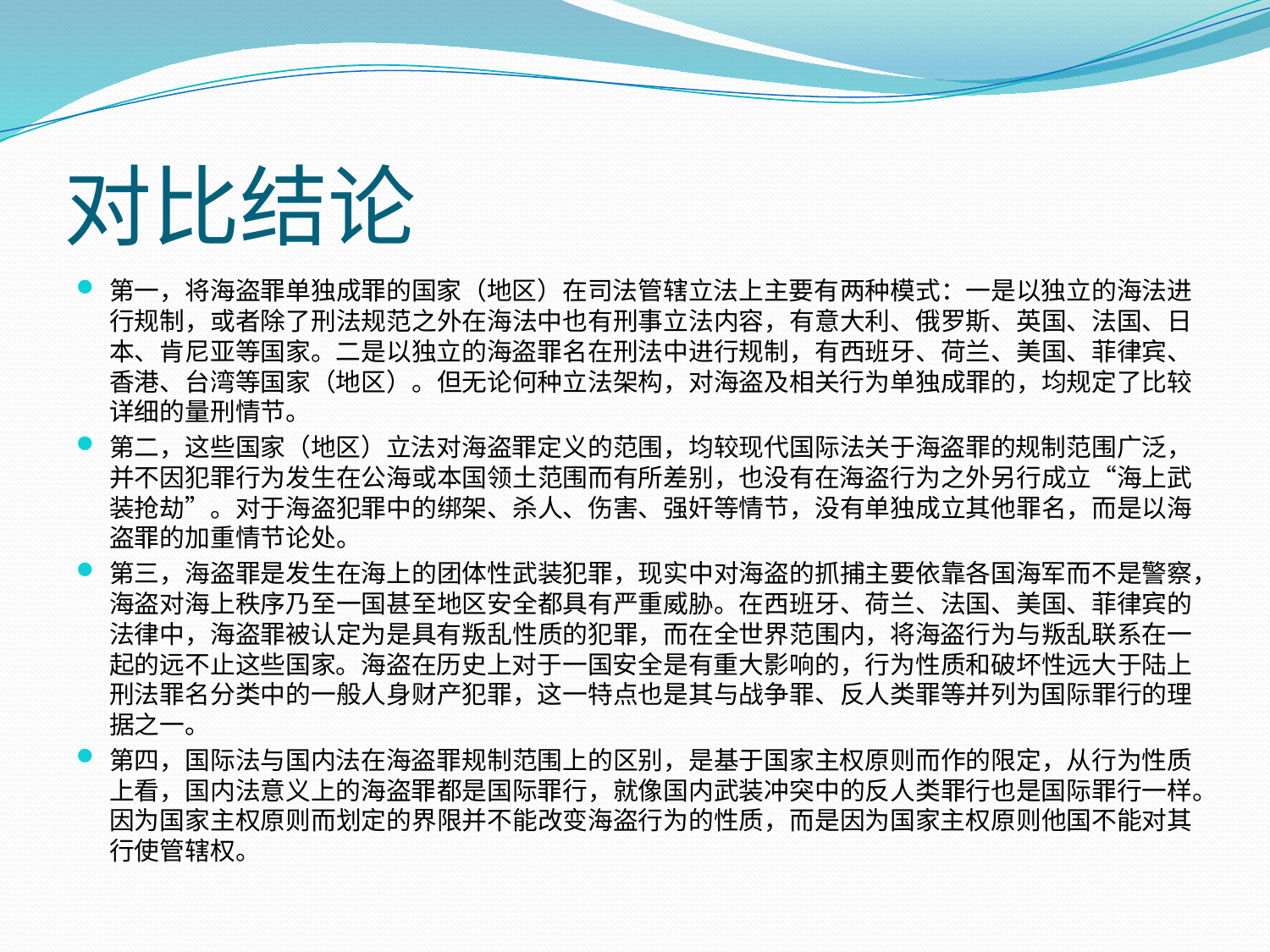

# 对比结论
第一，将海盗罪单独成罪的国家（地区）在司法管辖立法上主要有两种模式：一是以独立的海法进行规制，或者除了刑法规范之外在海法中也有刑事立法内容，有意大利、俄罗斯、英国、法国、日本、肯尼亚等国家。二是以独立的海盗罪名在刑法中进行规制，有西班牙、荷兰、美国、菲律宾、香港、台湾等国家（地区）。但无论何种立法架构，对海盗及相关行为单独成罪的，均规定了比较详细的量刑情节。
第二，这些国家（地区）立法对海盗罪定义的范围，均较现代国际法关于海盗罪的规制范围广泛，并不因犯罪行为发生在公海或本国领土范围而有所差别，也没有在海盗行为之外另行成立“海上武装抢劫”。对于海盗犯罪中的绑架、杀人、伤害、强奸等情节，没有单独成立其他罪名，而是以海盗罪的加重情节论处。
第三，海盗罪是发生在海上的团体性武装犯罪，现实中对海盗的抓捕主要依靠各国海军而不是警察，海盗对海上秩序乃至一国甚至地区安全都具有严重威胁。在西班牙、荷兰、法国、美国、菲律宾的法律中，海盗罪被认定为是具有叛乱性质的犯罪，而在全世界范围内，将海盗行为与叛乱联系在一起的远不止这些国家。海盗在历史上对于一国安全是有重大影响的，行为性质和破坏性远大于陆上刑法罪名分类中的一般人身财产犯罪，这一特点也是其与战争罪、反人类罪等并列为国际罪行的理据之一。
第四，国际法与国内法在海盗罪规制范围上的区别，是基于国家主权原则而作的限定，从行为性质上看，国内法意义上的海盗罪都是国际罪行，就像国内武装冲突中的反人类罪行也是国际罪行一样。因为国家主权原则而划定的界限并不能改变海盗行为的性质，而是因为国家主权原则他国不能对其行使管辖权。